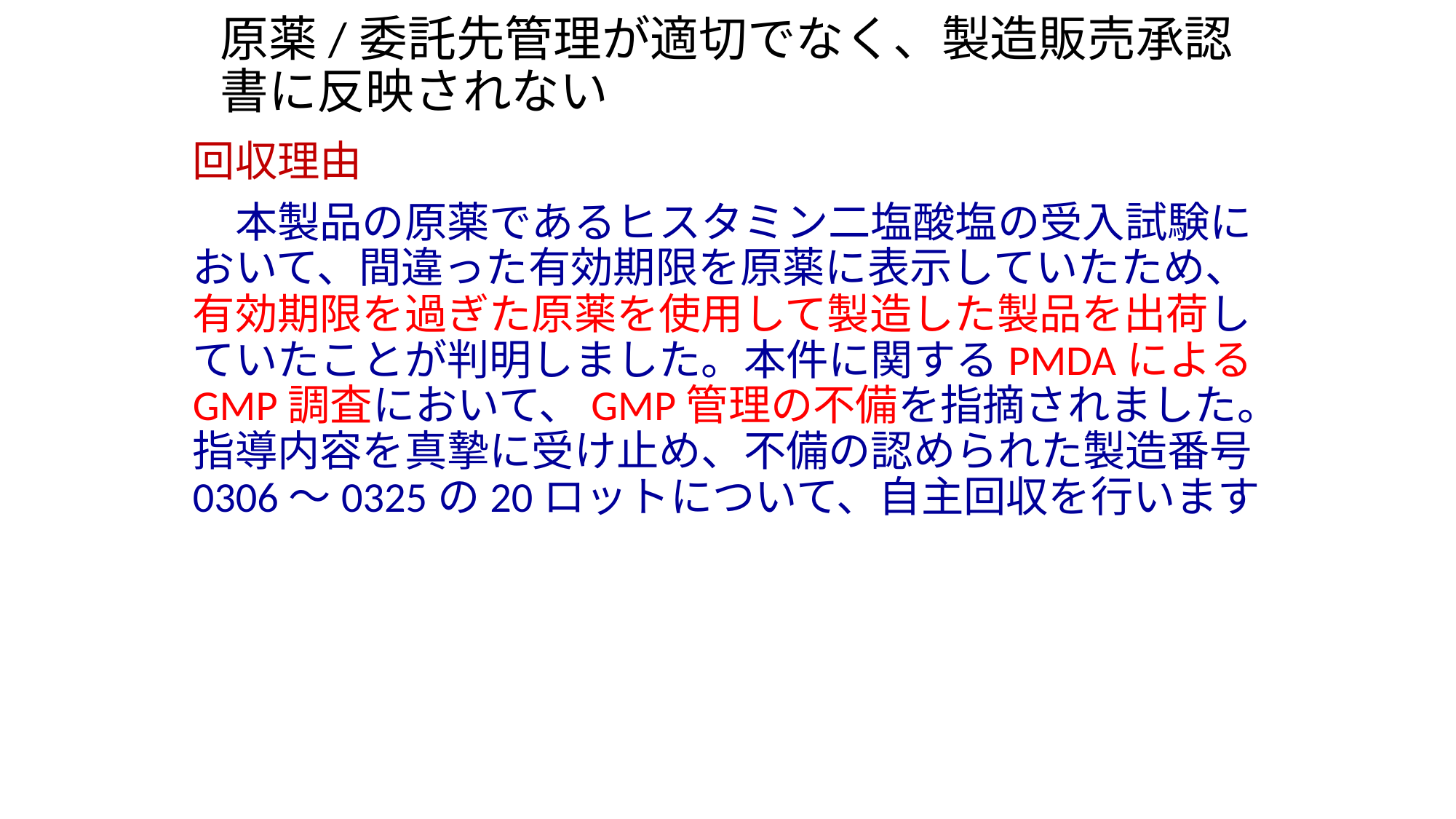

# 原薬/委託先管理が適切でなく、製造販売承認書に反映されない
回収理由
　本製品の原薬であるヒスタミン二塩酸塩の受入試験において、間違った有効期限を原薬に表示していたため、有効期限を過ぎた原薬を使用して製造した製品を出荷していたことが判明しました。本件に関するPMDAによるGMP調査において、GMP管理の不備を指摘されました。指導内容を真摯に受け止め、不備の認められた製造番号0306～0325の20ロットについて、自主回収を行います